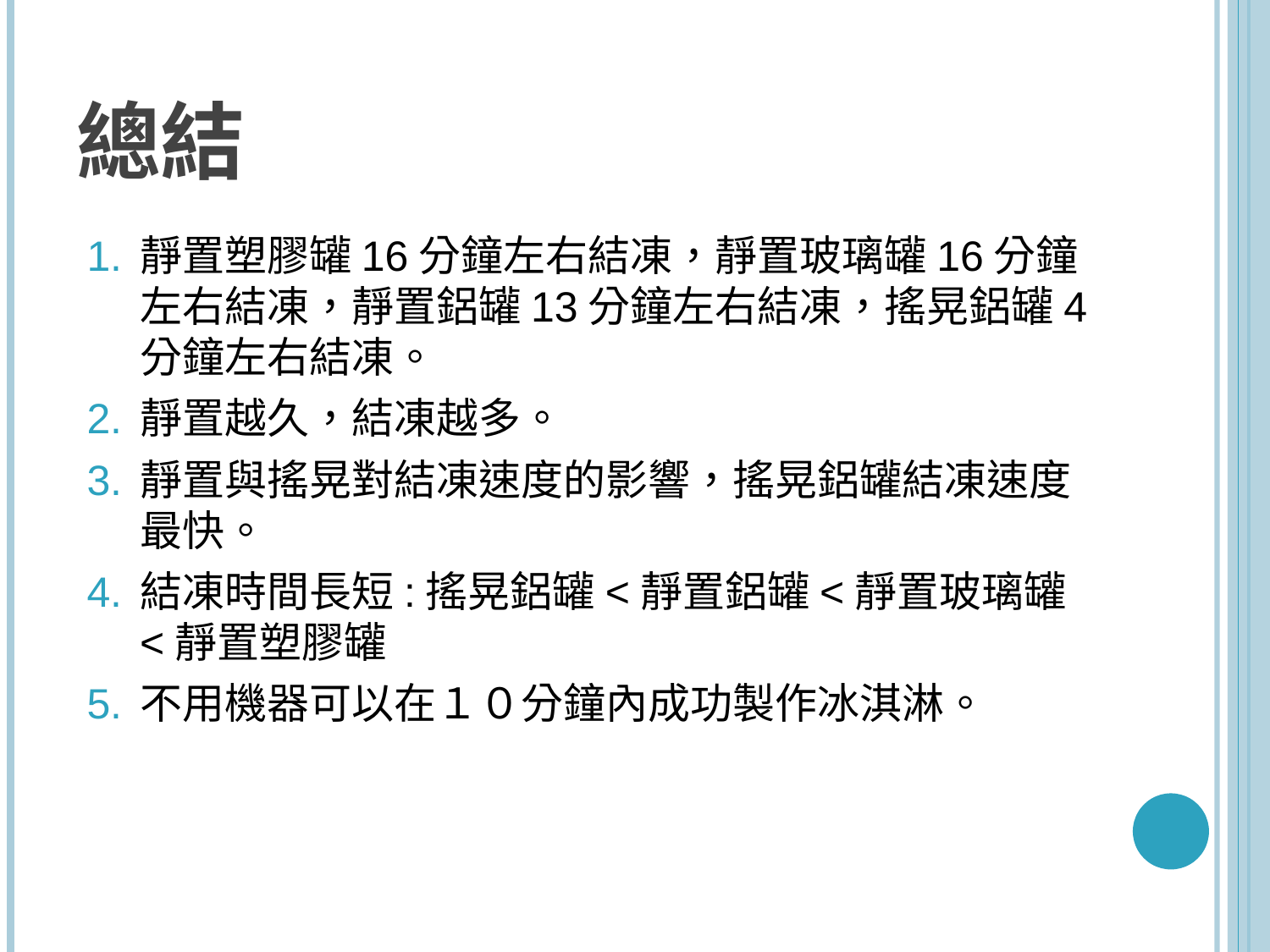

# 總結
靜置塑膠罐16分鐘左右結凍，靜置玻璃罐16分鐘左右結凍，靜置鋁罐13分鐘左右結凍，搖晃鋁罐4分鐘左右結凍。
靜置越久，結凍越多。
靜置與搖晃對結凍速度的影響，搖晃鋁罐結凍速度最快。
結凍時間長短:搖晃鋁罐<靜置鋁罐<靜置玻璃罐<靜置塑膠罐
不用機器可以在１０分鐘內成功製作冰淇淋。